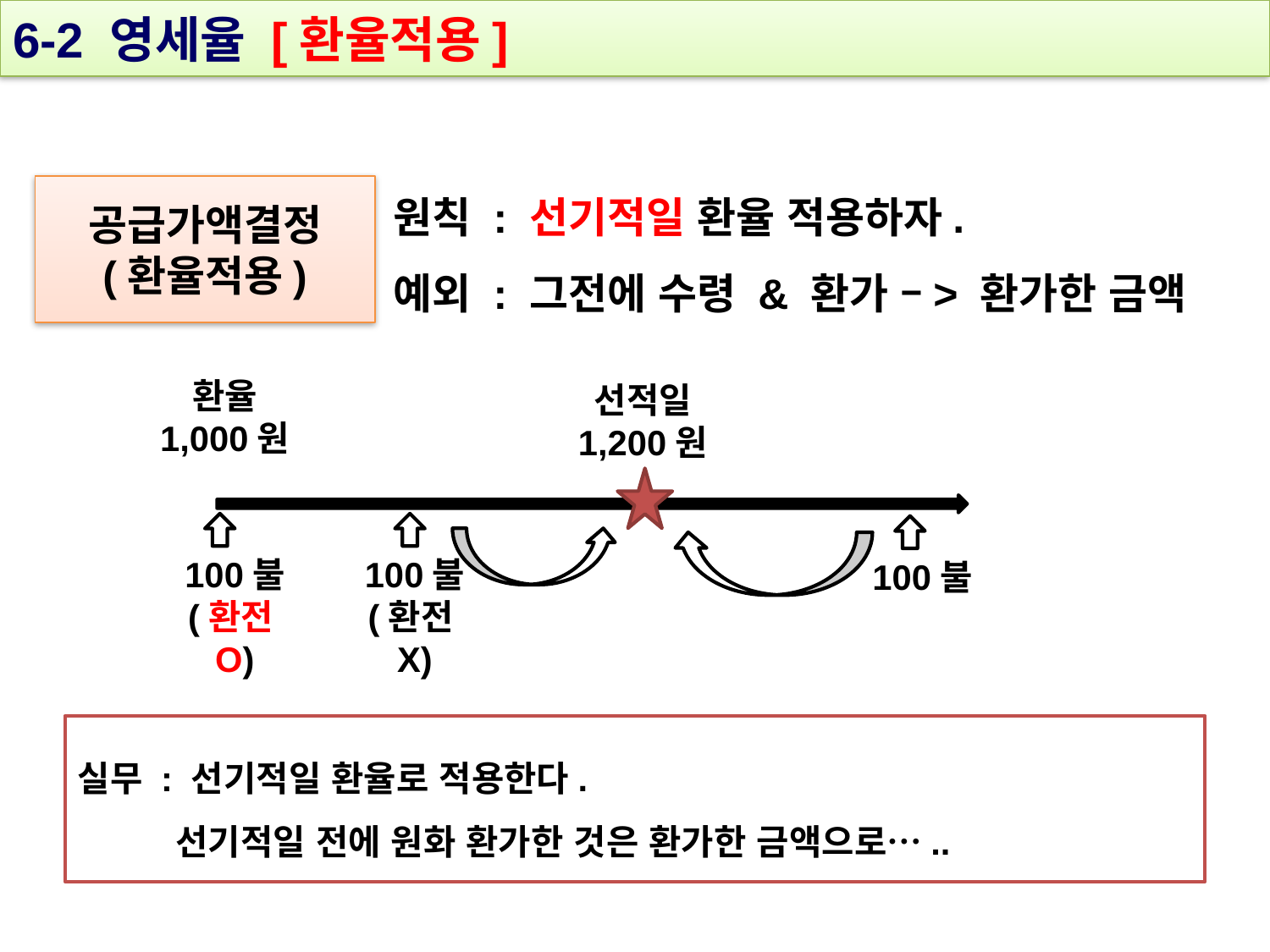

6-2 영세율 [환율적용]
원칙 : 선기적일 환율 적용하자.
예외 : 그전에 수령 & 환가 –> 환가한 금액
공급가액결정
(환율적용)
환율
1,000원
선적일
1,200원

100불
(환전O)
100불
(환전X)
100불
실무 : 선기적일 환율로 적용한다.
         선기적일 전에 원화 환가한 것은 환가한 금액으로…..